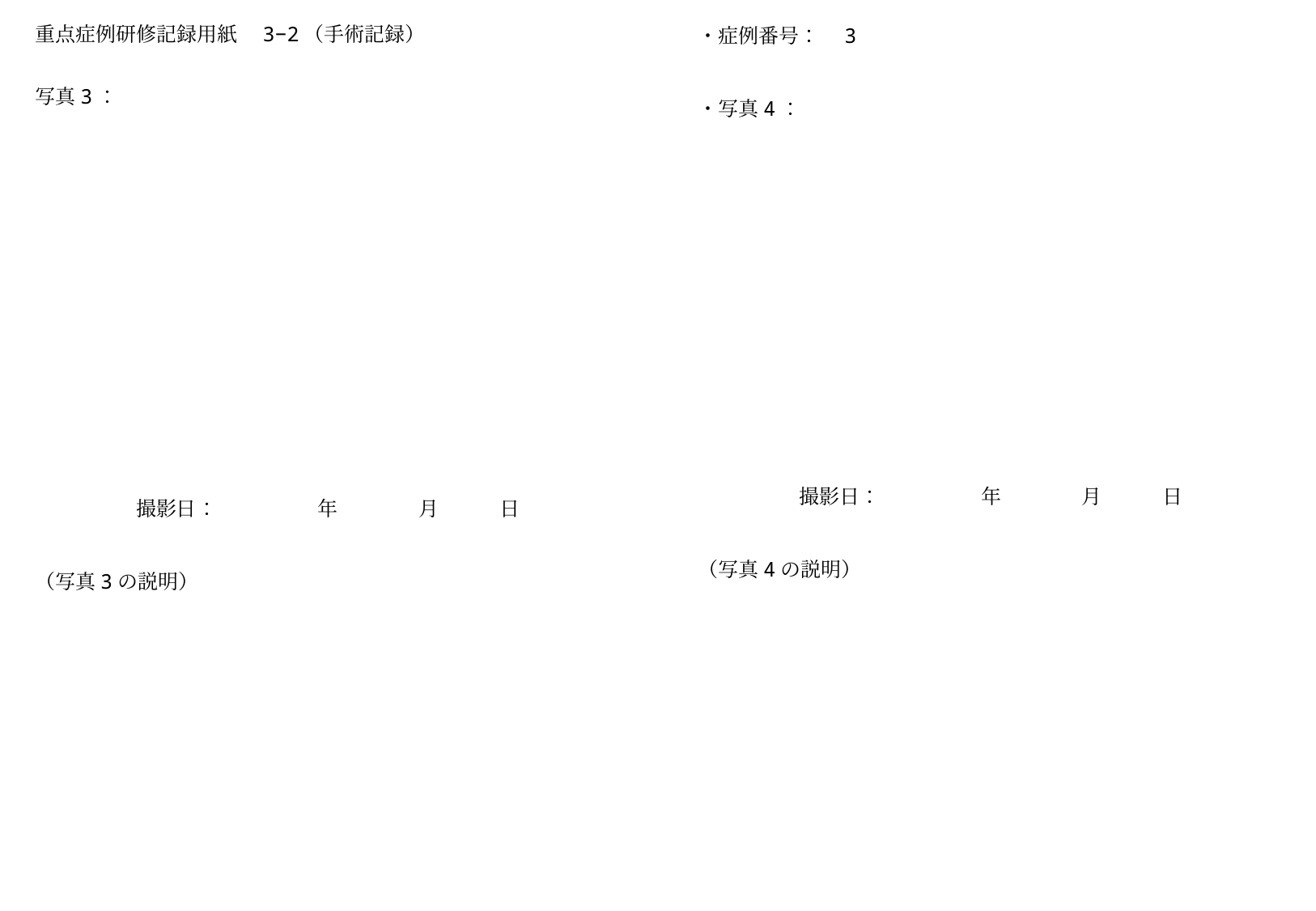

重点症例研修記録用紙　3−2（手術記録）
・症例番号：　3

・写真4：

　　　　　撮影日：　　　　　年　　　　月　　　日

（写真4の説明）

写真3：

　　　　　撮影日：　　　　　年　　　　月　　　日

（写真3の説明）